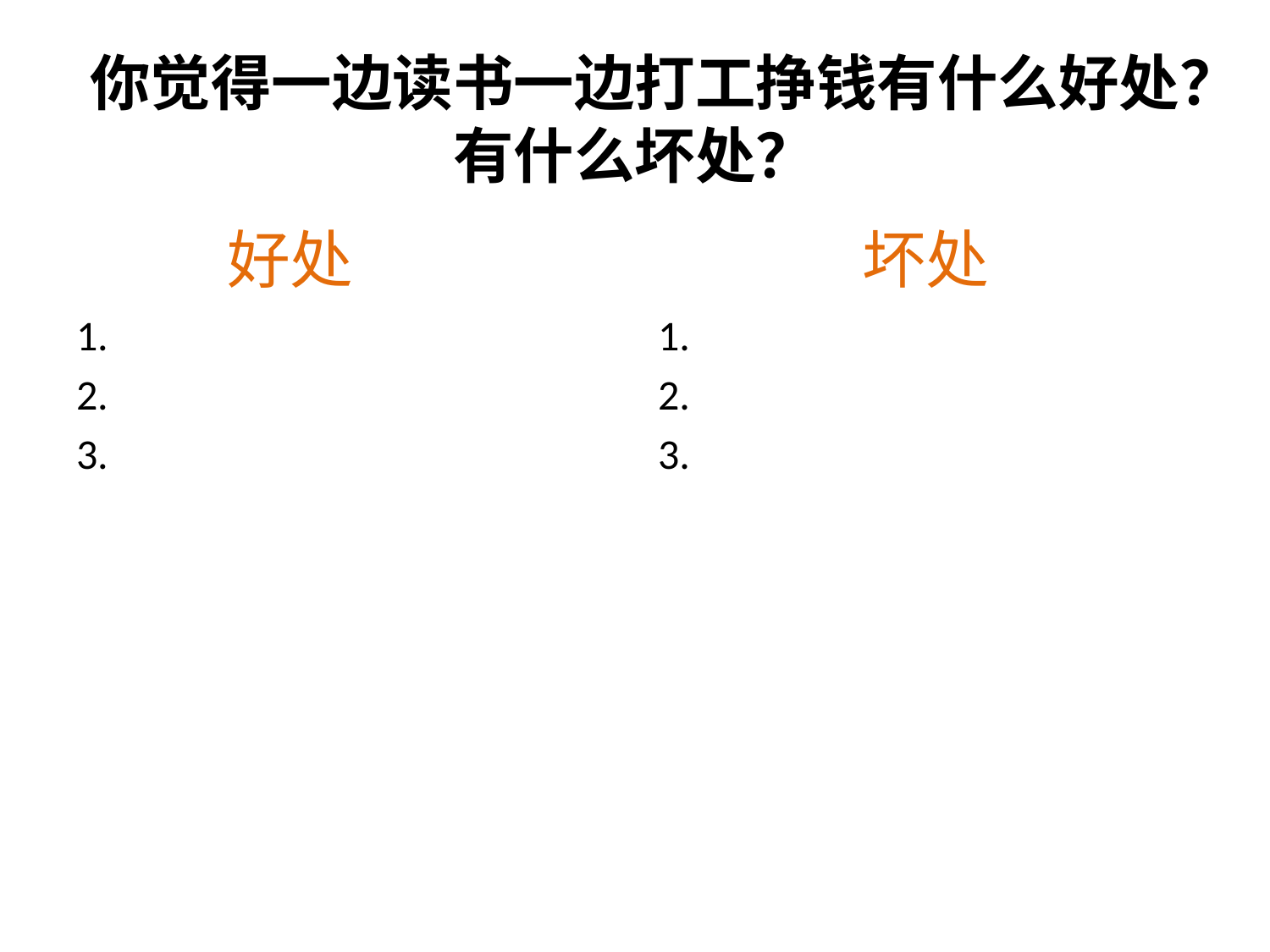

# 你觉得一边读书一边打工挣钱有什么好处？有什么坏处？
好处
坏处
1.
2.
3.
1.
2.
3.